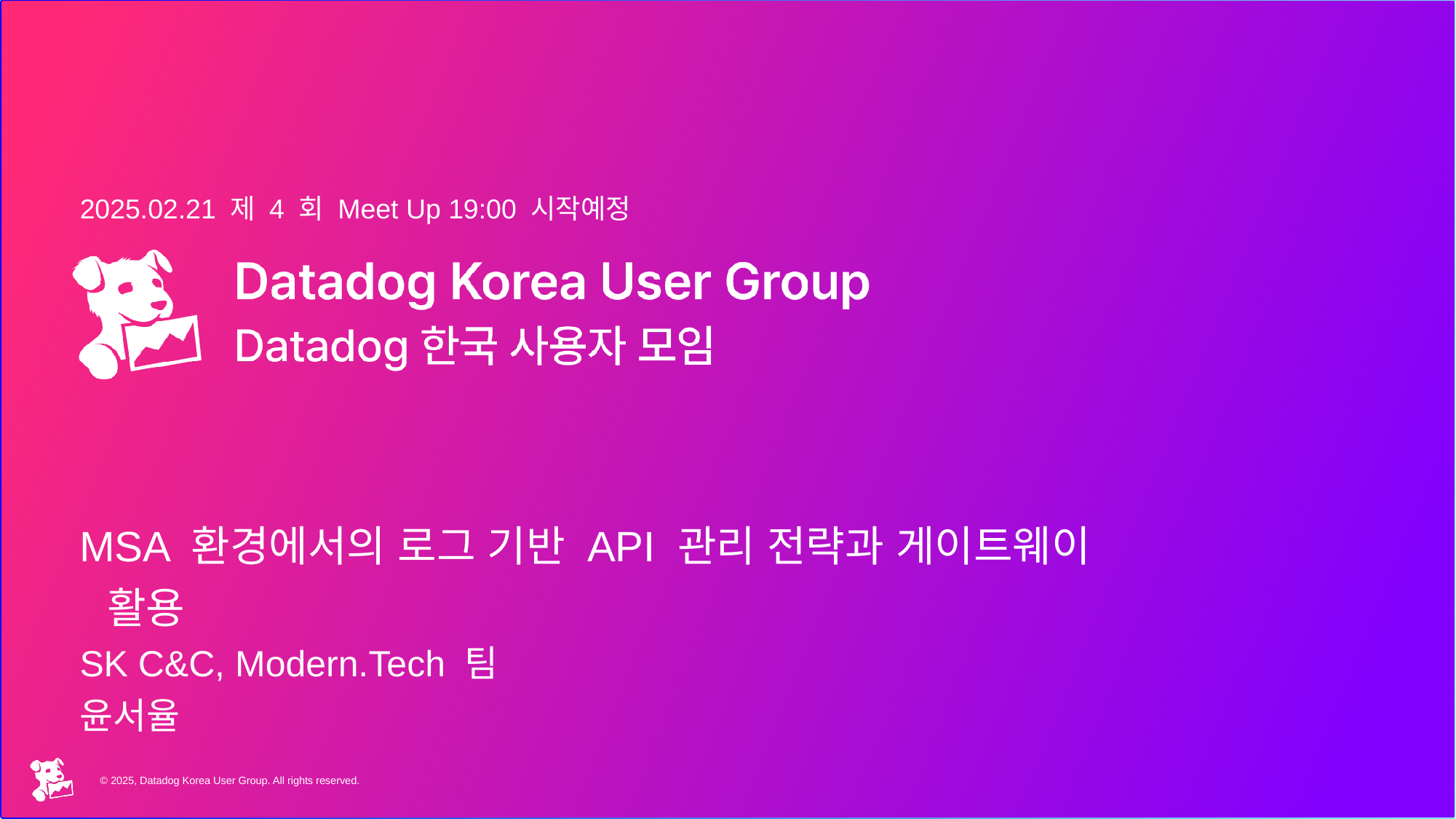

2025.02.21 제 4 회 Meet Up 19:00 시작예정
MSA 환경에서의 로그 기반 API 관리 전략과 게이트웨이 활용
SK C&C, Modern.Tech 팀
윤서율